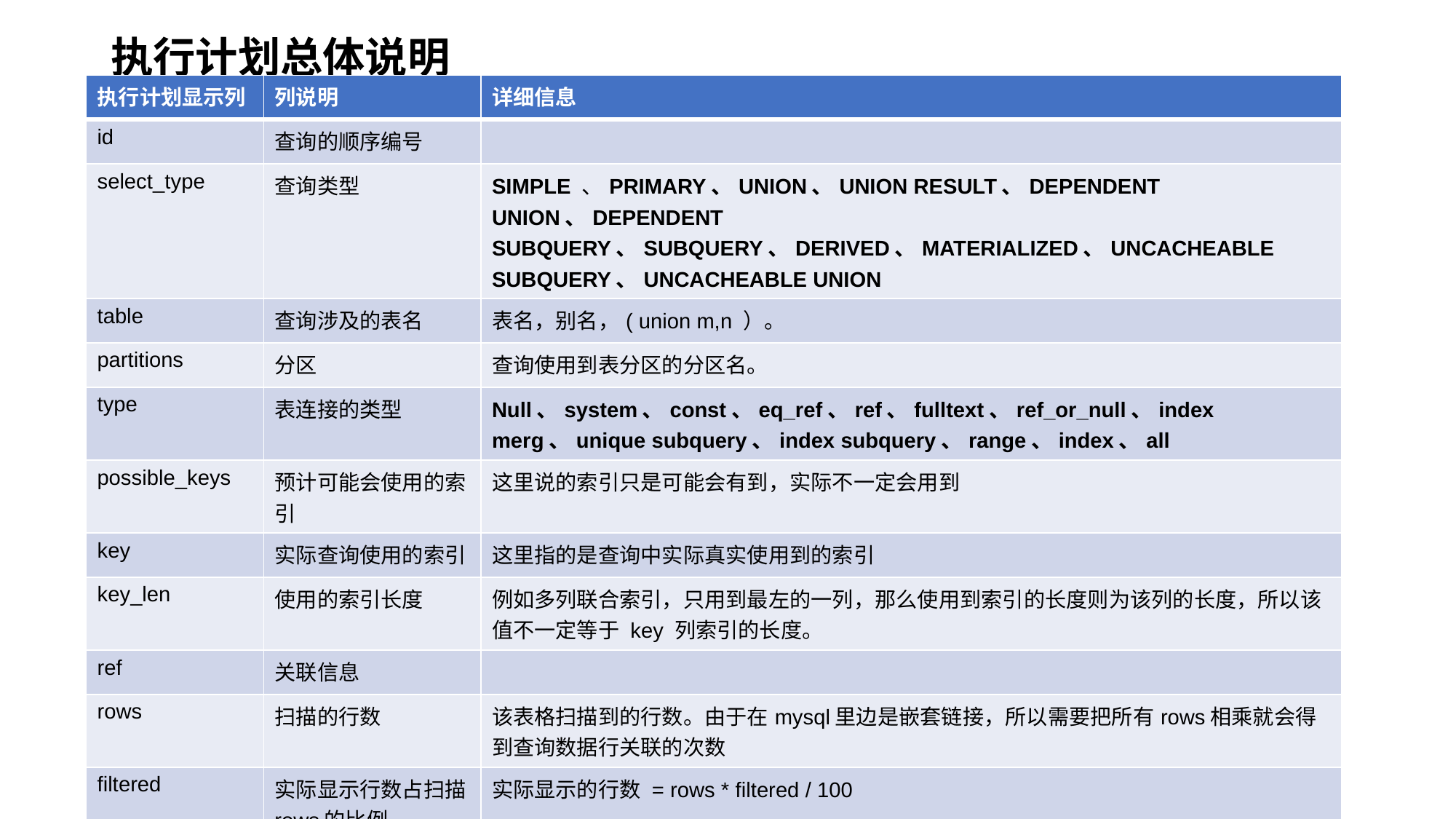

# 执行计划总体说明
| 执行计划显示列 | 列说明 | 详细信息 |
| --- | --- | --- |
| id | 查询的顺序编号 |  |
| select\_type | 查询类型 | SIMPLE 、PRIMARY、UNION、UNION RESULT、DEPENDENT UNION、DEPENDENT SUBQUERY、SUBQUERY、DERIVED、MATERIALIZED、UNCACHEABLE SUBQUERY、UNCACHEABLE UNION |
| table | 查询涉及的表名 | 表名，别名，( union m,n ）。 |
| partitions | 分区 | 查询使用到表分区的分区名。 |
| type | 表连接的类型 | Null、system、const、eq\_ref、ref、fulltext、ref\_or\_null、index merg、unique subquery、index subquery、range、index、all |
| possible\_keys | 预计可能会使用的索引 | 这里说的索引只是可能会有到，实际不一定会用到 |
| key | 实际查询使用的索引 | 这里指的是查询中实际真实使用到的索引 |
| key\_len | 使用的索引长度 | 例如多列联合索引，只用到最左的一列，那么使用到索引的长度则为该列的长度，所以该值不一定等于 key 列索引的长度。 |
| ref | 关联信息 |  |
| rows | 扫描的行数 | 该表格扫描到的行数。由于在mysql里边是嵌套链接，所以需要把所有rows相乘就会得到查询数据行关联的次数 |
| filtered | 实际显示行数占扫描rows的比例 | 实际显示的行数 = rows \* filtered / 100 |
| extra | 特性使用 | Using index、Using index conditio、Using MRR、Using where、Using temporary、Using filesort |